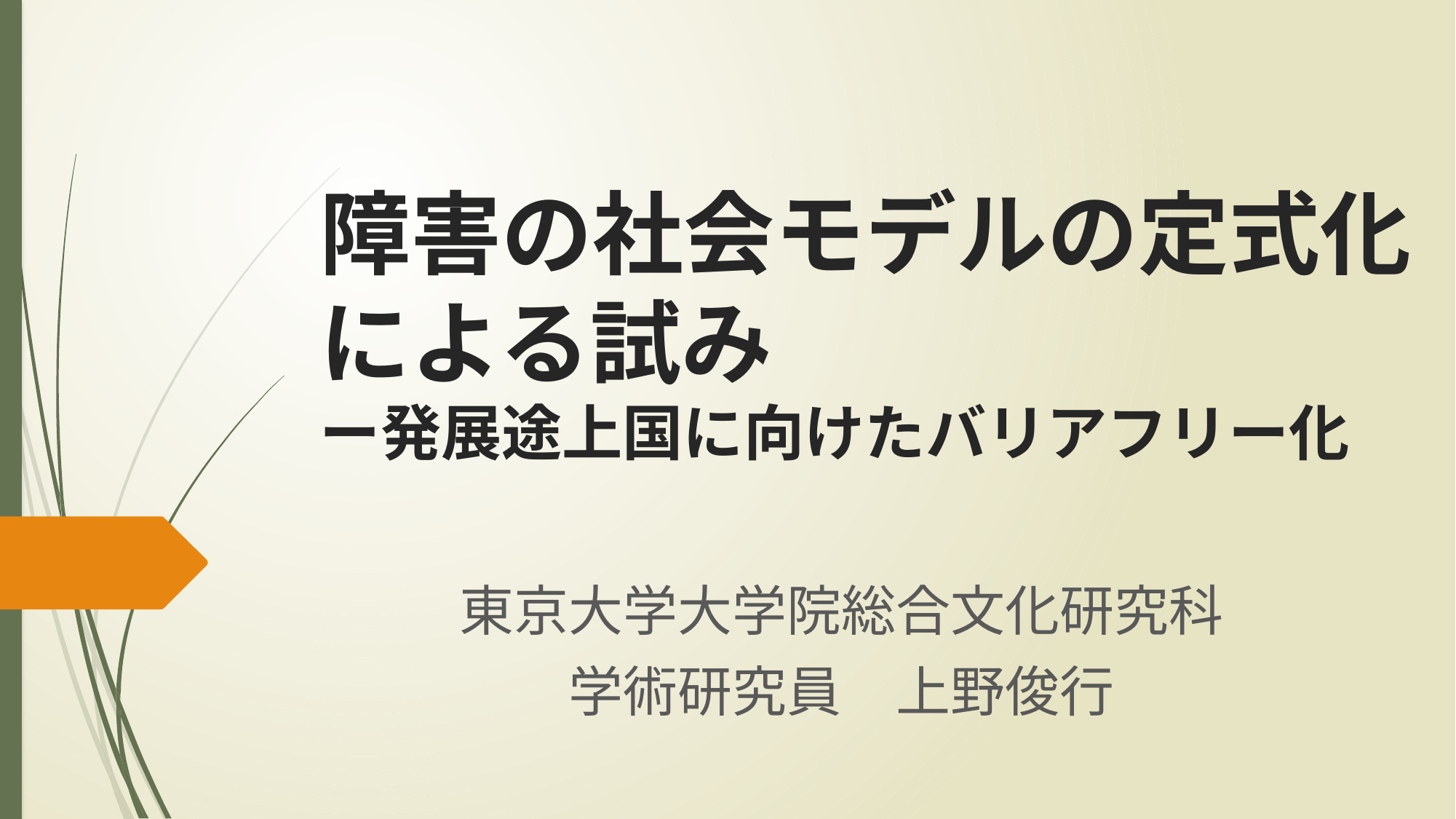

# 障害の社会モデルの定式化による試み ー発展途上国に向けたバリアフリー化
東京大学大学院総合文化研究科
学術研究員　上野俊行